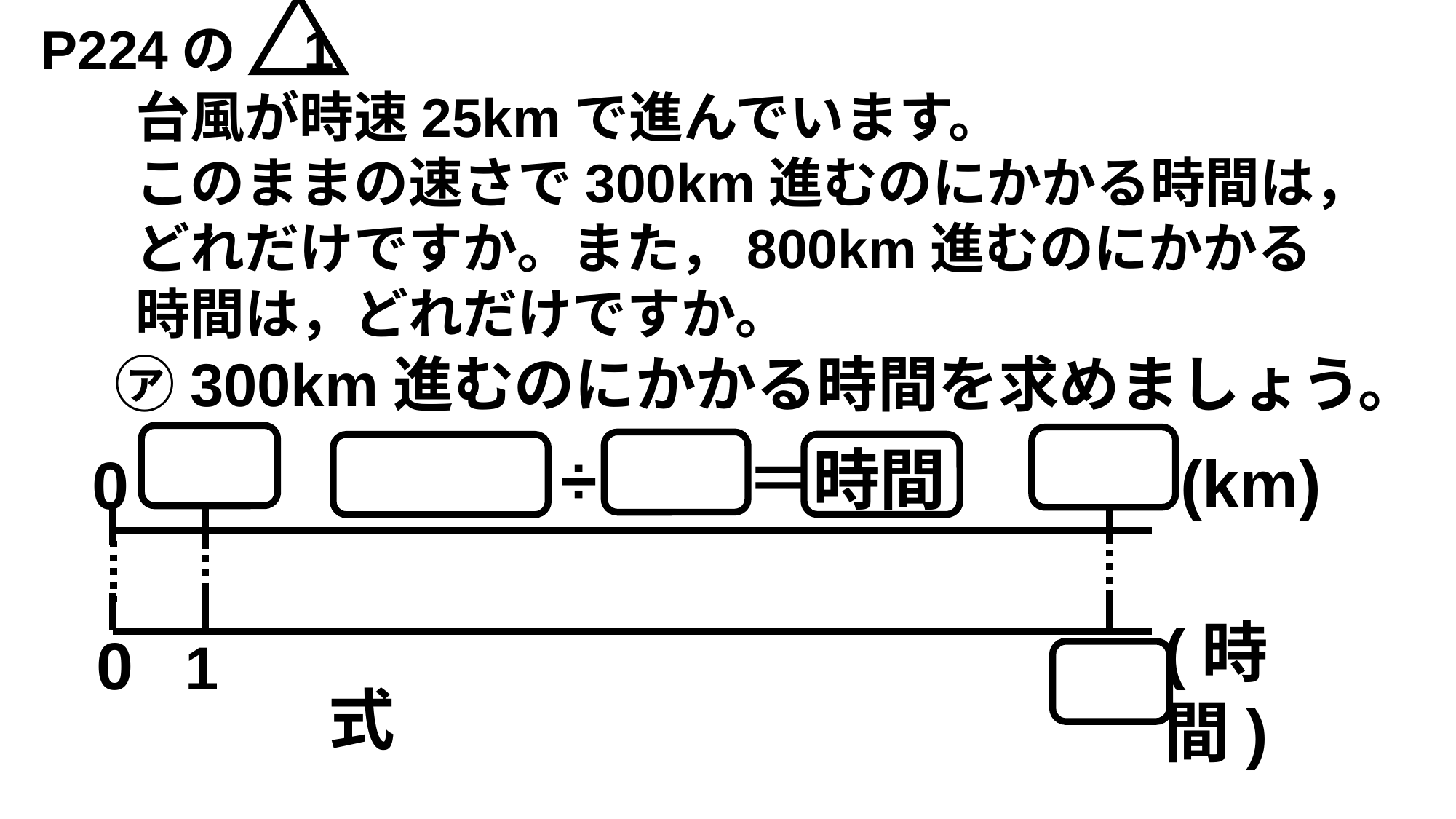

P224の　1
台風が時速25kmで進んでいます。
このままの速さで300km進むのにかかる時間は，どれだけですか。また，800km進むのにかかる時間は，どれだけですか。
㋐300km進むのにかかる時間を求めましょう。

25

道のり÷速さ＝時間
300

(km)
0
(時間)
0
1
12

式
12
300÷25＝